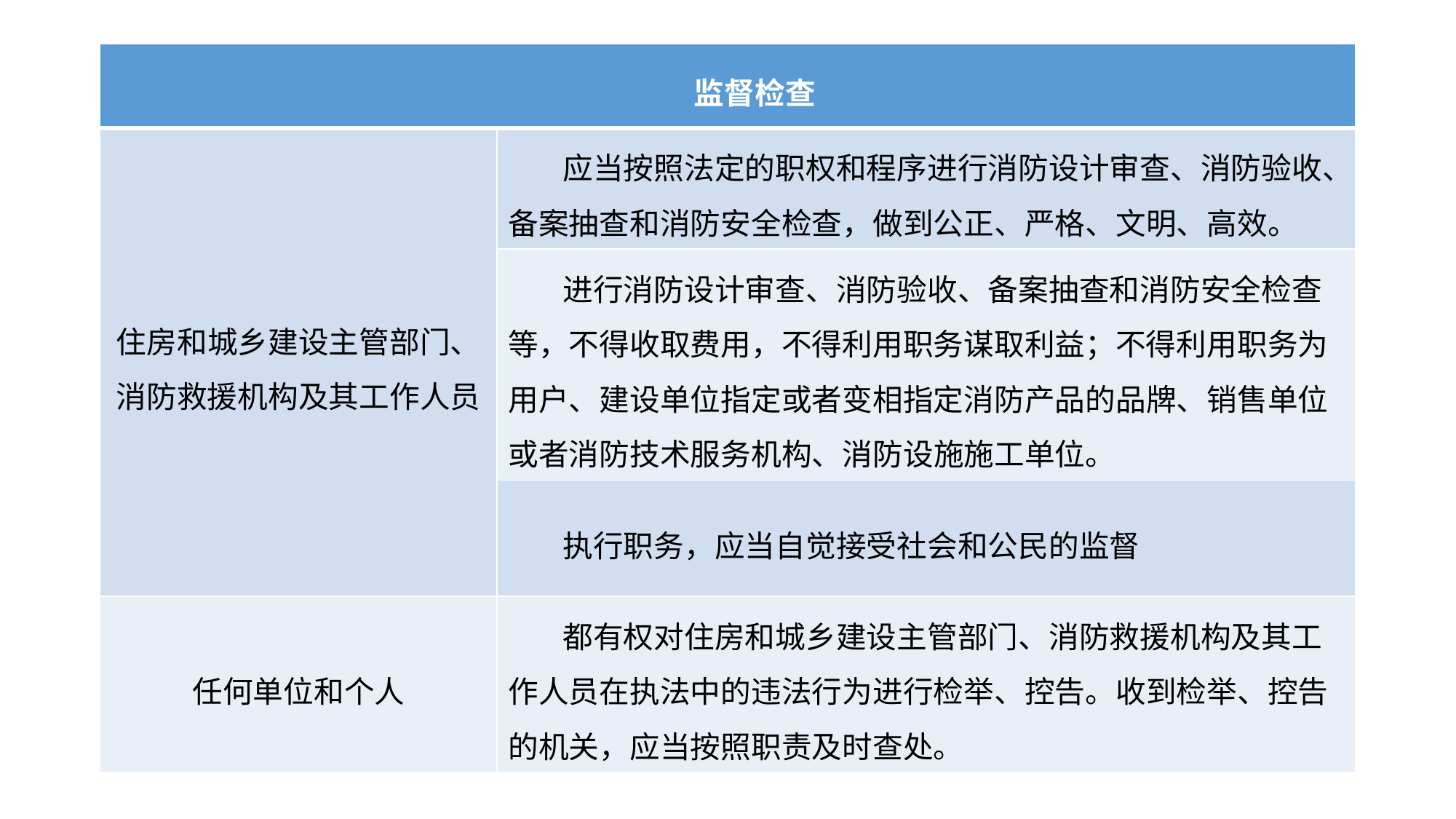

#
| 监督检查 |  |
| --- | --- |
| 住房和城乡建设主管部门、消防救援机构及其工作人员 | 应当按照法定的职权和程序进行消防设计审查、消防验收、备案抽查和消防安全检查，做到公正、严格、文明、高效。 |
|  | 进行消防设计审查、消防验收、备案抽查和消防安全检查等，不得收取费用，不得利用职务谋取利益；不得利用职务为用户、建设单位指定或者变相指定消防产品的品牌、销售单位或者消防技术服务机构、消防设施施工单位。 |
|  | 执行职务，应当自觉接受社会和公民的监督 |
| 任何单位和个人 | 都有权对住房和城乡建设主管部门、消防救援机构及其工作人员在执法中的违法行为进行检举、控告。收到检举、控告的机关，应当按照职责及时查处。 |